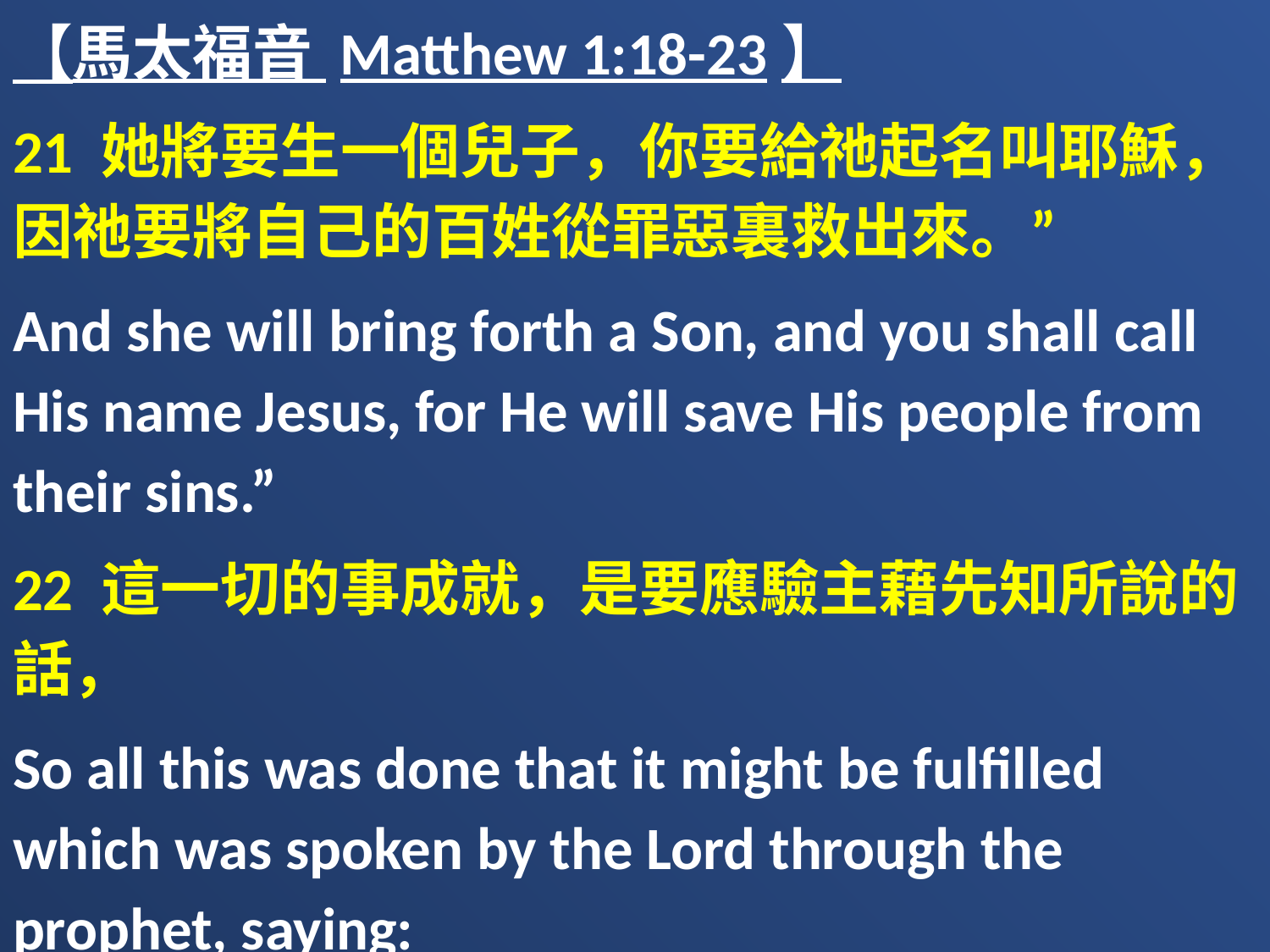

【馬太福音 Matthew 1:18-23】
21 她將要生一個兒子，你要給祂起名叫耶穌，因祂要將自己的百姓從罪惡裏救出來。”
And she will bring forth a Son, and you shall call His name Jesus, for He will save His people from their sins.”
22 這一切的事成就，是要應驗主藉先知所說的話，
So all this was done that it might be fulfilled which was spoken by the Lord through the prophet, saying: